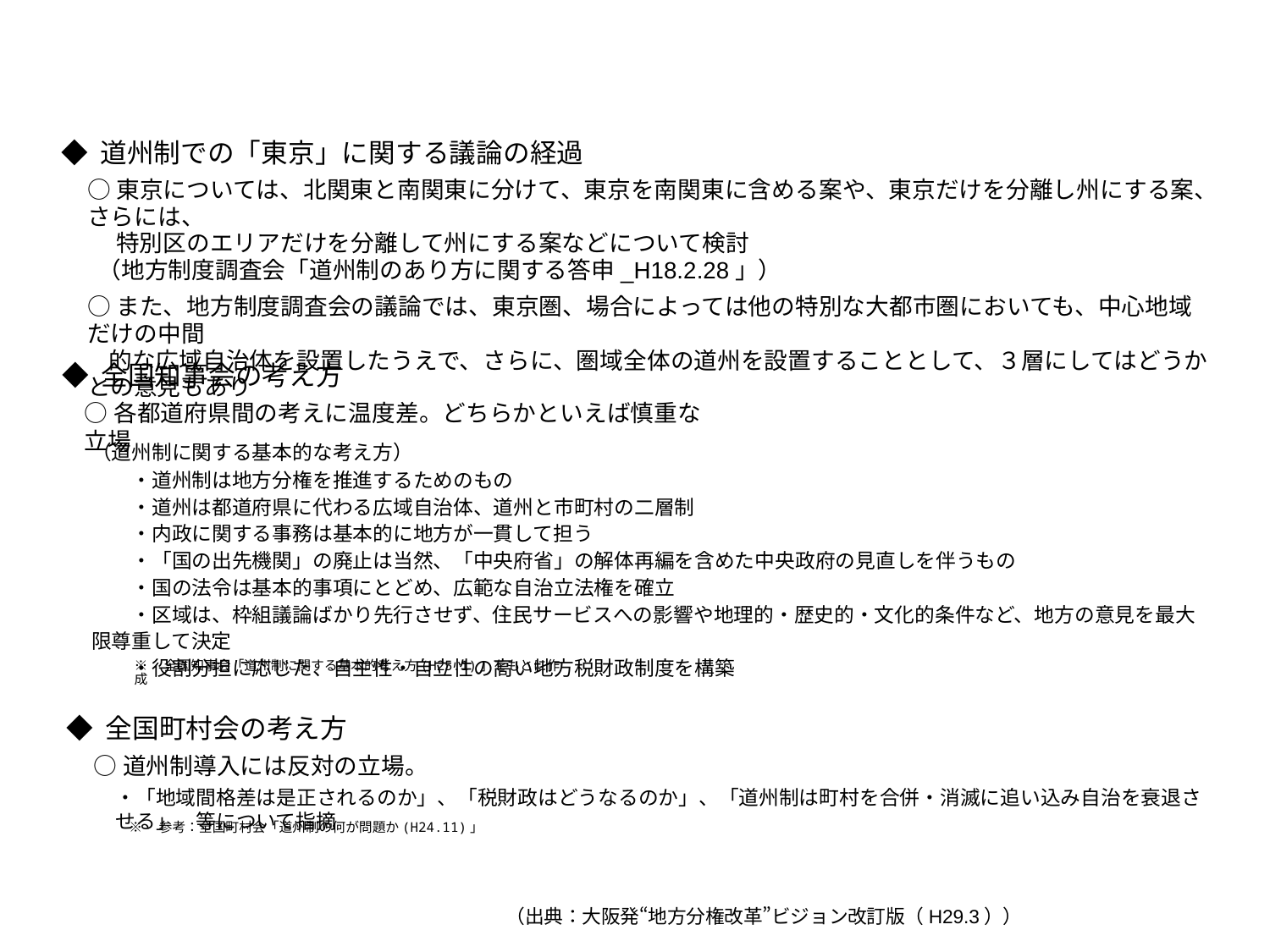

◆ 道州制での「東京」に関する議論の経過
○東京については、北関東と南関東に分けて、東京を南関東に含める案や、東京だけを分離し州にする案、さらには、
　 特別区のエリアだけを分離して州にする案などについて検討
 （地方制度調査会「道州制のあり方に関する答申_H18.2.28」）
○また、地方制度調査会の議論では、東京圏、場合によっては他の特別な大都市圏においても、中心地域だけの中間
   的な広域自治体を設置したうえで、さらに、圏域全体の道州を設置することとして、３層にしてはどうかとの意見もあり
◆ 全国知事会の考え方
○各都道府県間の考えに温度差。どちらかといえば慎重な立場
（道州制に関する基本的な考え方）
　　・道州制は地方分権を推進するためのもの
　　・道州は都道府県に代わる広域自治体、道州と市町村の二層制
　　・内政に関する事務は基本的に地方が一貫して担う
　　・「国の出先機関」の廃止は当然、「中央府省」の解体再編を含めた中央政府の見直しを伴うもの
　　・国の法令は基本的事項にとどめ、広範な自治立法権を確立
　　・区域は、枠組議論ばかり先行させず、住民サービスへの影響や地理的・歴史的・文化的条件など、地方の意見を最大限尊重して決定
　　・役割分担に応じた、自主性・自立性の高い地方税財政制度を構築
※　全国知事会「道州制に関する基本的考え方(H25.1)」をもとに作成
◆ 全国町村会の考え方
○道州制導入には反対の立場。
・「地域間格差は是正されるのか」、「税財政はどうなるのか」、「道州制は町村を合併・消滅に追い込み自治を衰退させる」　等について指摘
※　参考：全国町村会「道州制の何が問題か(H24.11)」
（出典：大阪発“地方分権改革”ビジョン改訂版（H29.3））